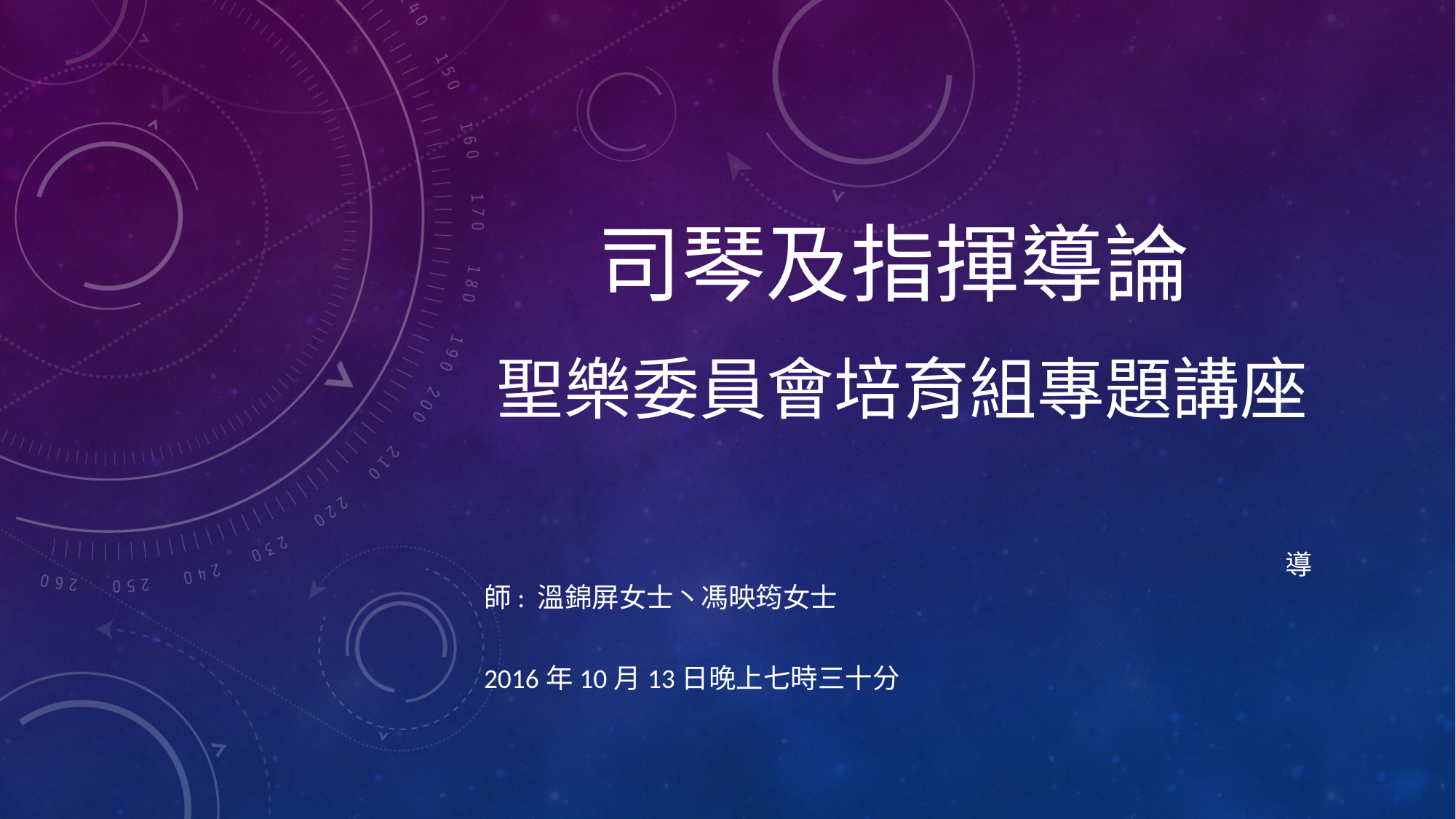

# 司琴及指揮導論 聖樂委員會培育組專題講座

							     導師: 溫錦屏女士丶馮映筠女士
							     2016年10月13日晚上七時三十分